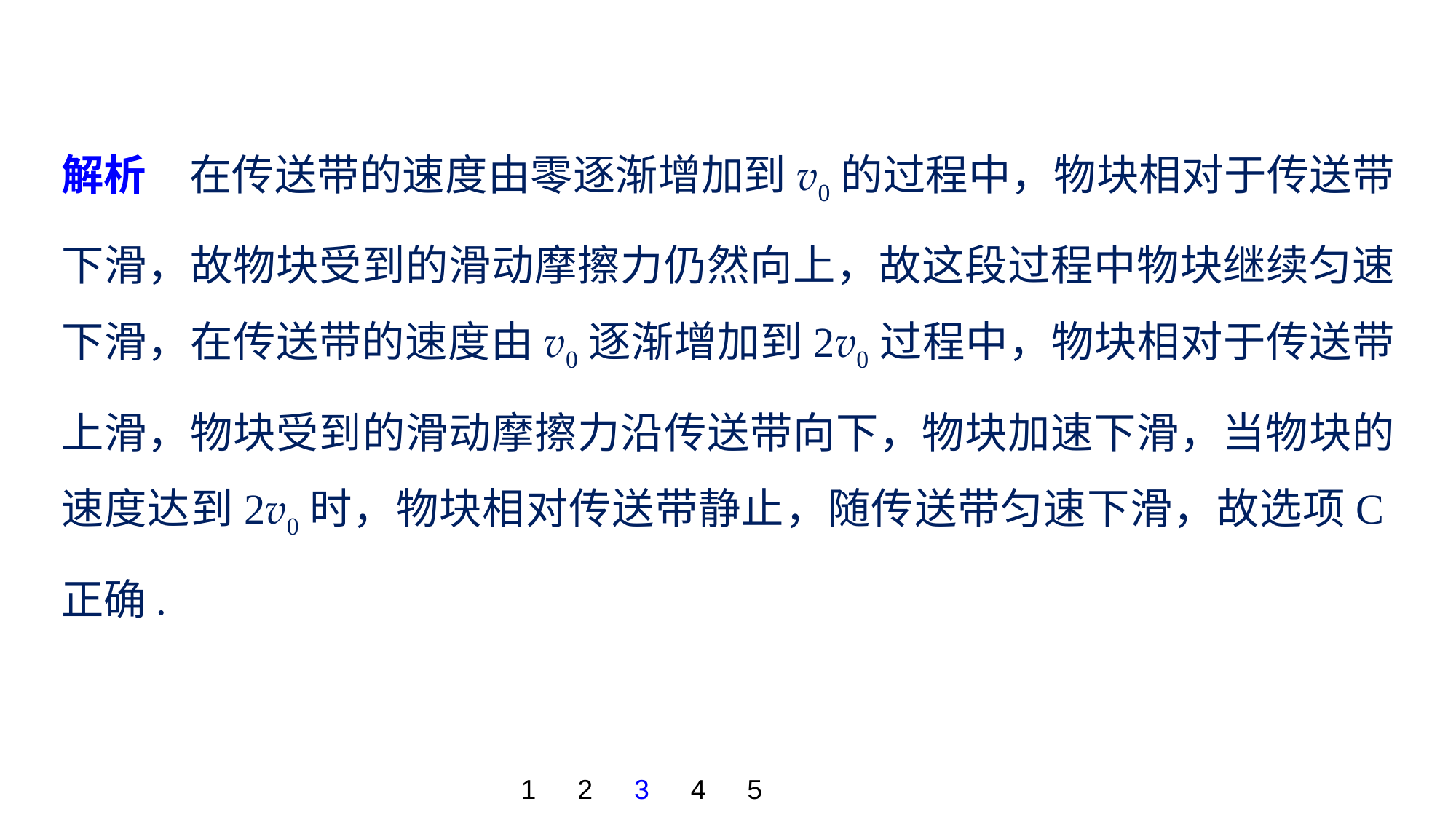

解析　在传送带的速度由零逐渐增加到v0的过程中，物块相对于传送带下滑，故物块受到的滑动摩擦力仍然向上，故这段过程中物块继续匀速下滑，在传送带的速度由v0逐渐增加到2v0过程中，物块相对于传送带上滑，物块受到的滑动摩擦力沿传送带向下，物块加速下滑，当物块的速度达到2v0时，物块相对传送带静止，随传送带匀速下滑，故选项C正确.
1
2
3
4
5